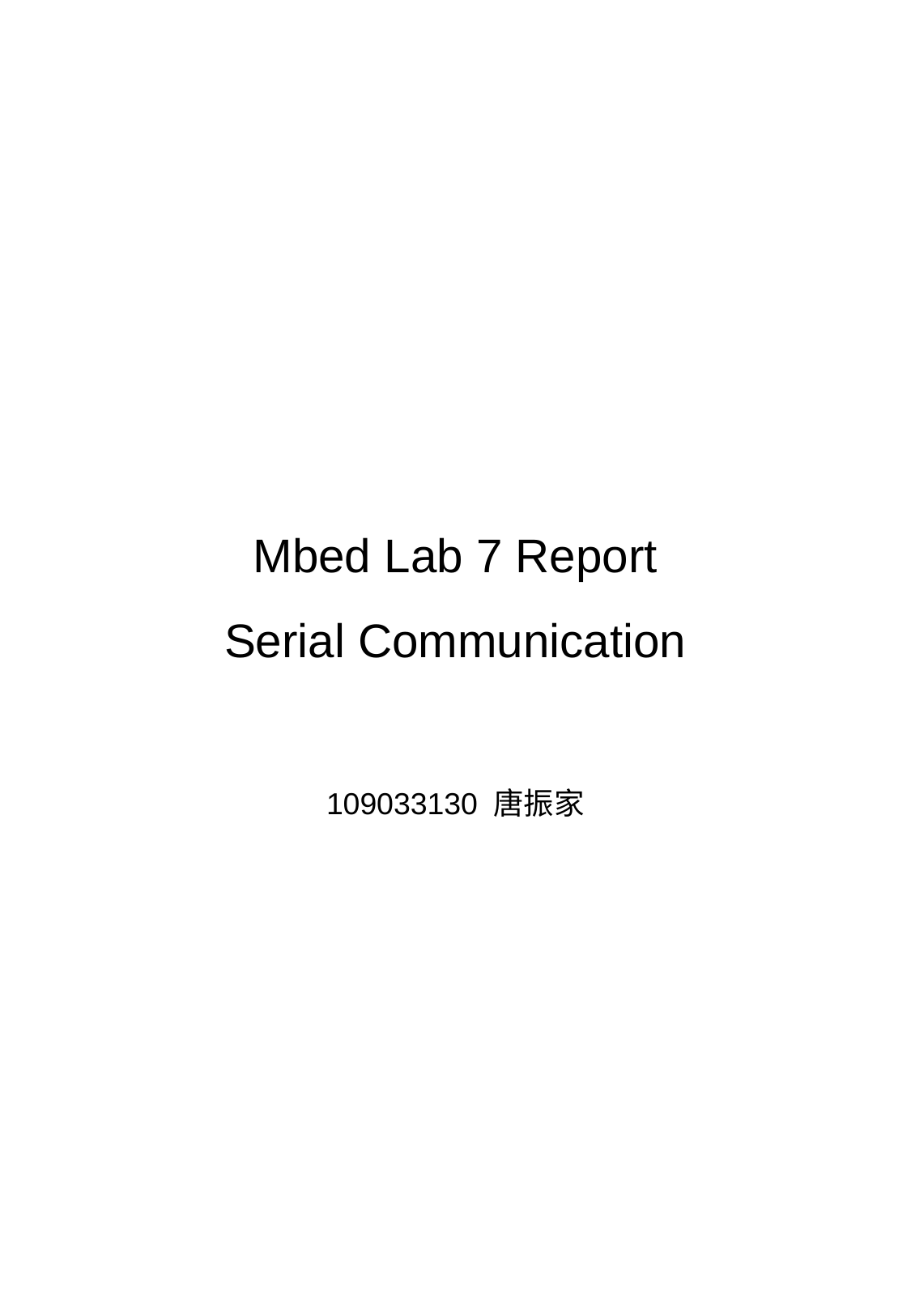

# Mbed Lab 7 Report Serial Communication
109033130 唐振家